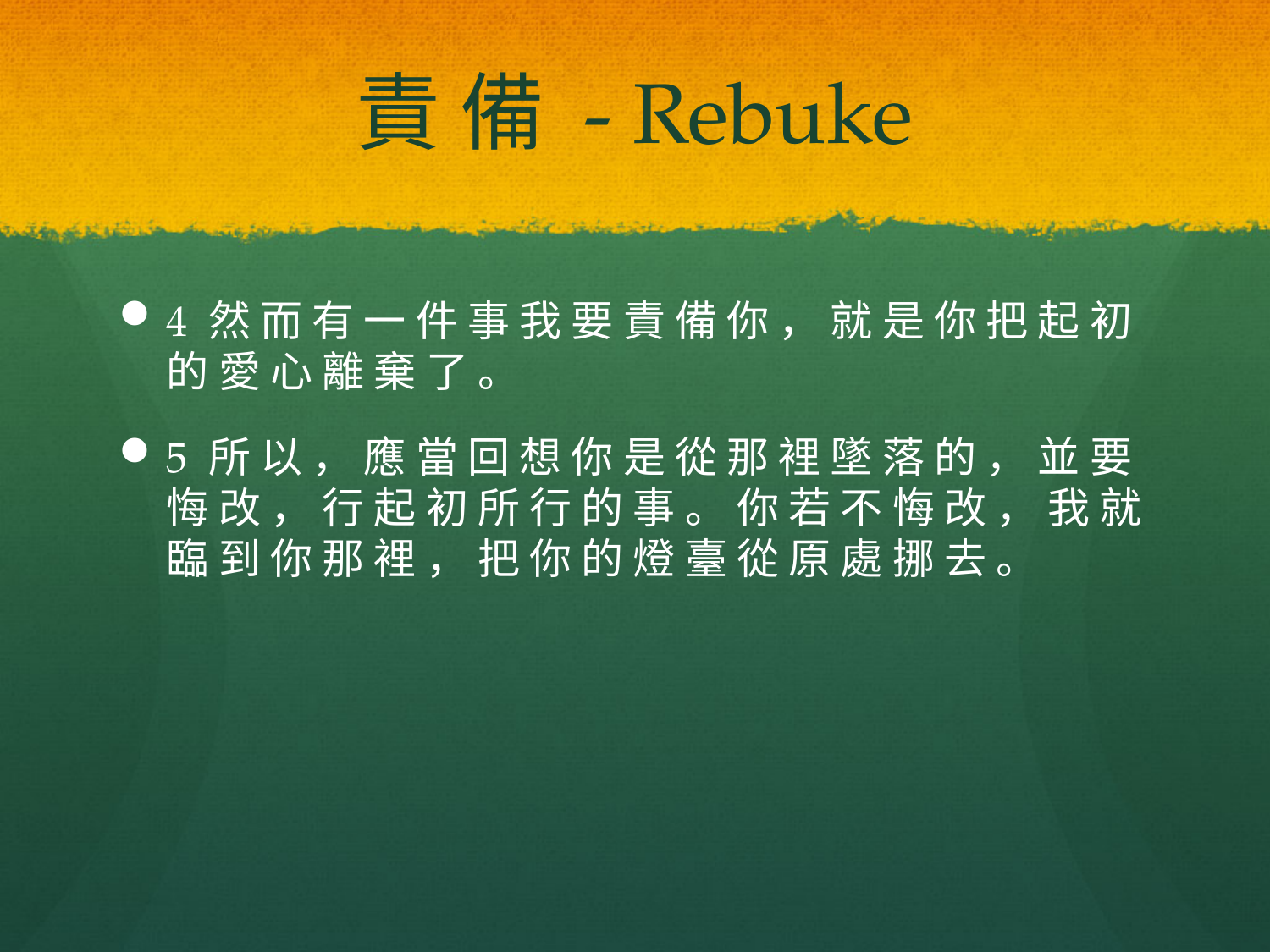

# 責 備 - Rebuke
4 然 而 有 一 件 事 我 要 責 備 你 ， 就 是 你 把 起 初 的 愛 心 離 棄 了 。
5 所 以 ， 應 當 回 想 你 是 從 那 裡 墜 落 的 ， 並 要 悔 改 ， 行 起 初 所 行 的 事 。 你 若 不 悔 改 ， 我 就 臨 到 你 那 裡 ， 把 你 的 燈 臺 從 原 處 挪 去 。